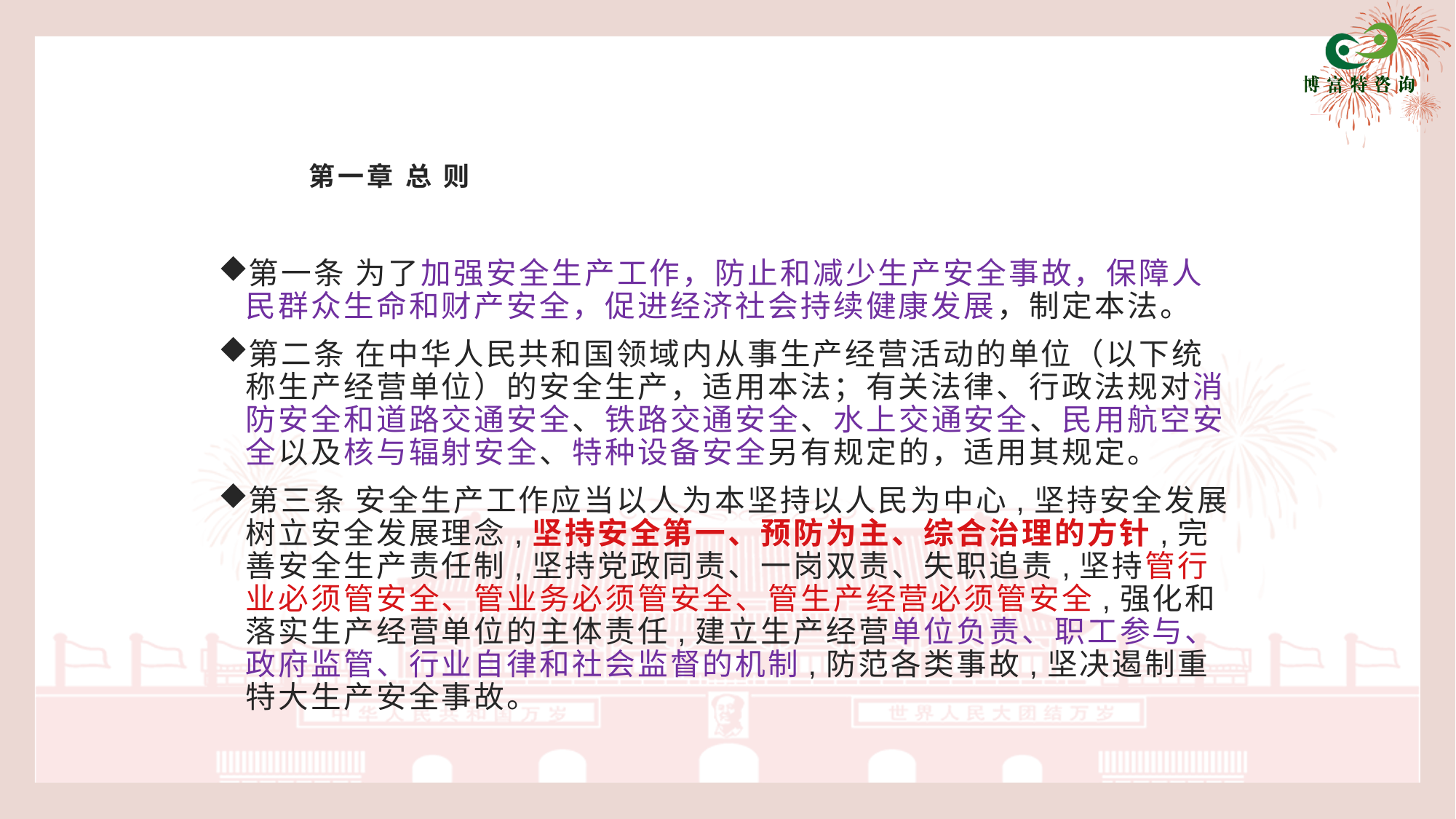

# 第一章 总 则
第一条 为了加强安全生产工作，防止和减少生产安全事故，保障人民群众生命和财产安全，促进经济社会持续健康发展，制定本法。
第二条 在中华人民共和国领域内从事生产经营活动的单位（以下统称生产经营单位）的安全生产，适用本法；有关法律、行政法规对消防安全和道路交通安全、铁路交通安全、水上交通安全、民用航空安全以及核与辐射安全、特种设备安全另有规定的，适用其规定。
第三条 安全生产工作应当以人为本坚持以人民为中心,坚持安全发展树立安全发展理念,坚持安全第一、预防为主、综合治理的方针,完善安全生产责任制,坚持党政同责、一岗双责、失职追责,坚持管行业必须管安全、管业务必须管安全、管生产经营必须管安全,强化和落实生产经营单位的主体责任,建立生产经营单位负责、职工参与、政府监管、行业自律和社会监督的机制,防范各类事故,坚决遏制重特大生产安全事故。